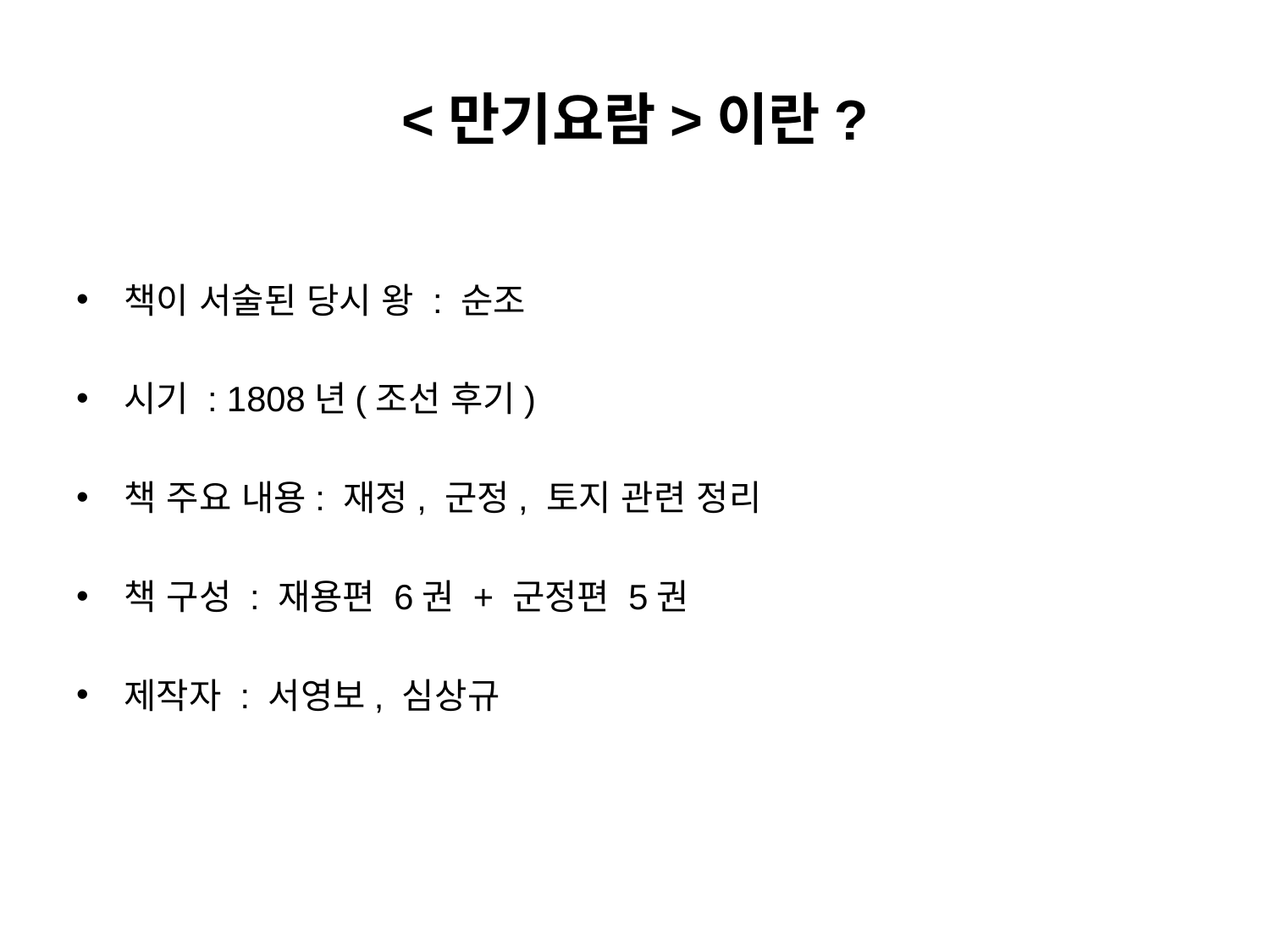

# <만기요람>이란?

책이 서술된 당시 왕 : 순조

시기 : 1808년(조선 후기)

책 주요 내용: 재정, 군정, 토지 관련 정리

책 구성 : 재용편 6권 + 군정편 5권

제작자 : 서영보, 심상규